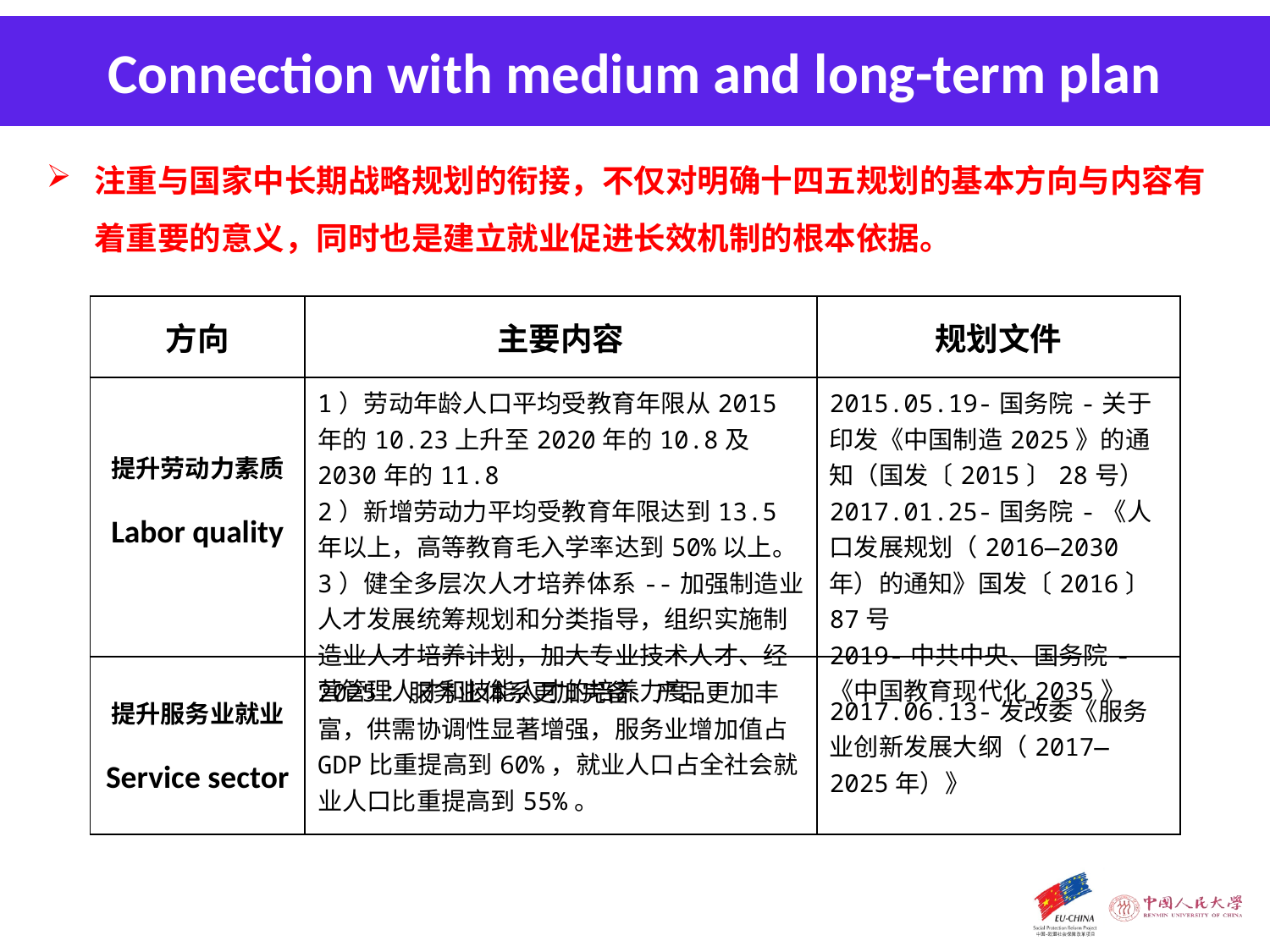

Connection with medium and long-term plan
注重与国家中长期战略规划的衔接，不仅对明确十四五规划的基本方向与内容有着重要的意义，同时也是建立就业促进长效机制的根本依据。
| 方向 | 主要内容 | 规划文件 |
| --- | --- | --- |
| 提升劳动力素质 Labor quality | 1）劳动年龄人口平均受教育年限从2015年的10.23上升至2020年的10.8及2030年的11.8 2）新增劳动力平均受教育年限达到13.5年以上，高等教育毛入学率达到50%以上。 3）健全多层次人才培养体系--加强制造业人才发展统筹规划和分类指导，组织实施制造业人才培养计划，加大专业技术人才、经营管理人才和技能人才的培养力度 | 2015.05.19-国务院-关于印发《中国制造2025》的通知（国发〔2015〕28号） 2017.01.25-国务院-《人口发展规划（2016—2030年）的通知》国发〔2016〕87号 2019-中共中央、国务院-《中国教育现代化2035》 |
| 提升服务业就业 Service sector | 2025：服务业体系更加完备、产品更加丰富，供需协调性显著增强，服务业增加值占GDP比重提高到60%，就业人口占全社会就业人口比重提高到55%。 | 2017.06.13-发改委《服务业创新发展大纲（2017—2025年）》 |